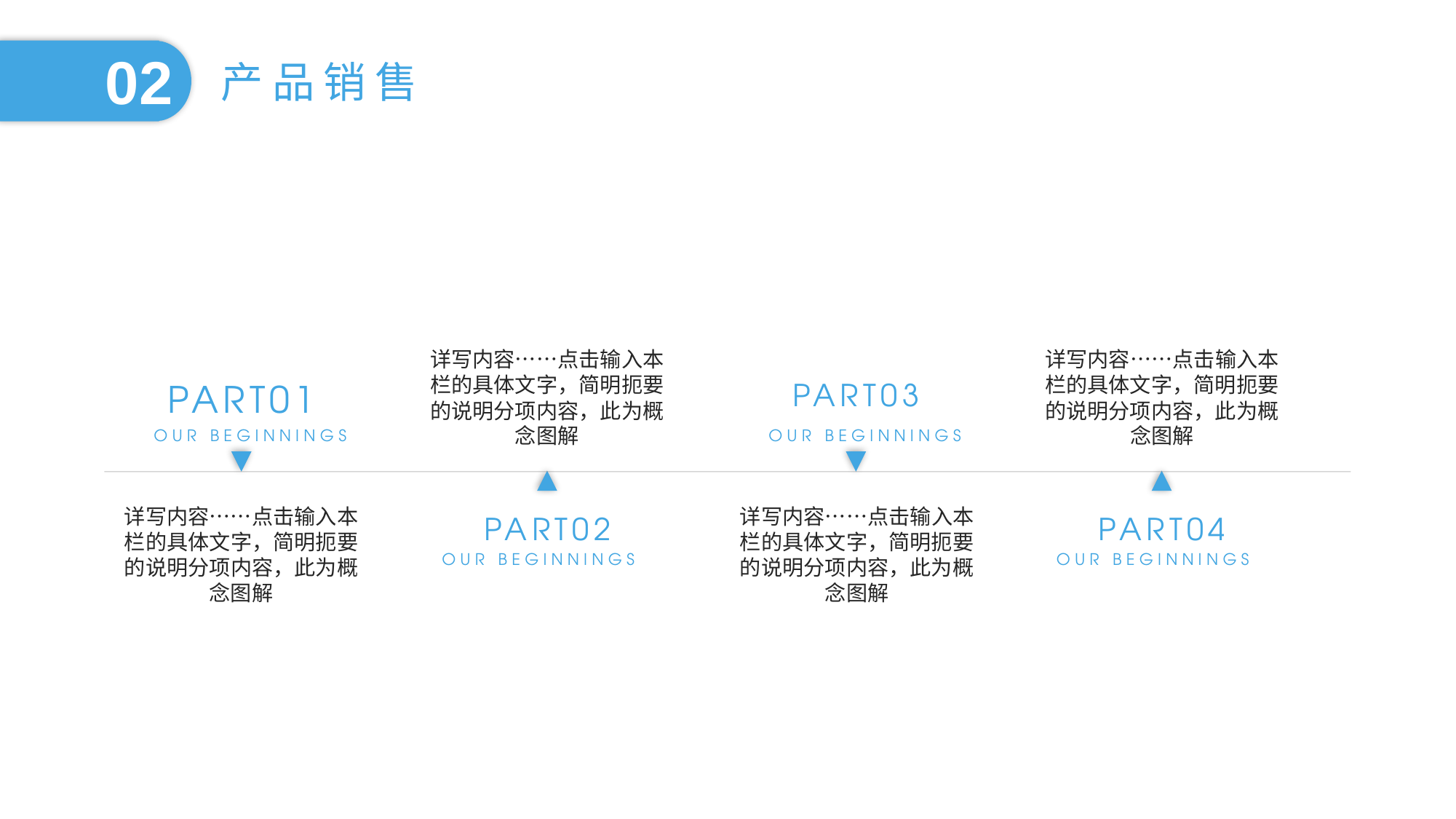

02

产品销售
详写内容……点击输入本栏的具体文字，简明扼要的说明分项内容，此为概念图解
详写内容……点击输入本栏的具体文字，简明扼要的说明分项内容，此为概念图解
PART01
PART03
OUR BEGINNINGS
OUR BEGINNINGS

详写内容……点击输入本栏的具体文字，简明扼要的说明分项内容，此为概念图解
详写内容……点击输入本栏的具体文字，简明扼要的说明分项内容，此为概念图解
PART02
PART04
OUR BEGINNINGS
OUR BEGINNINGS